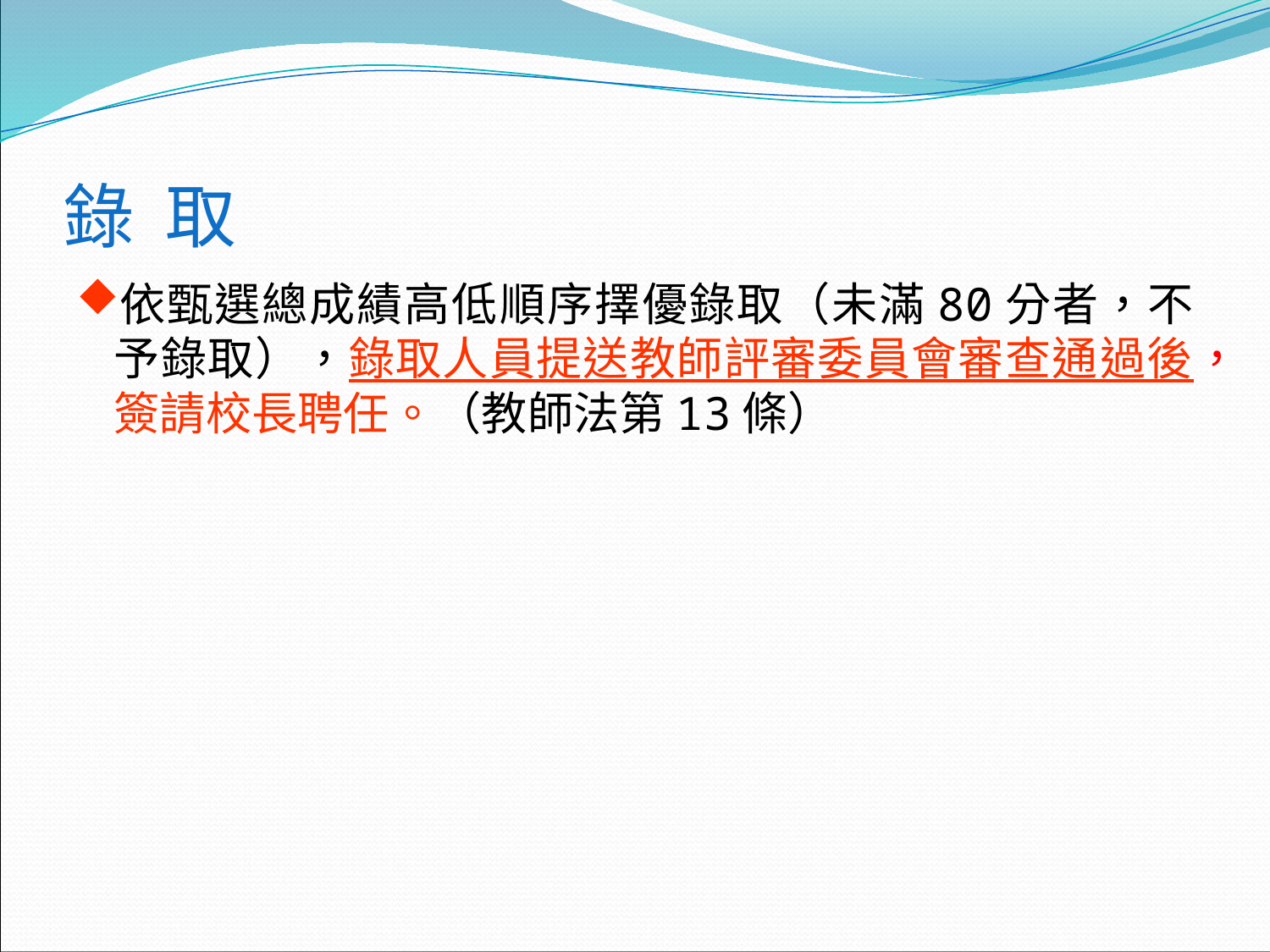

# 錄  取
依甄選總成績高低順序擇優錄取（未滿80分者，不予錄取），錄取人員提送教師評審委員會審查通過後，簽請校長聘任。（教師法第13條）